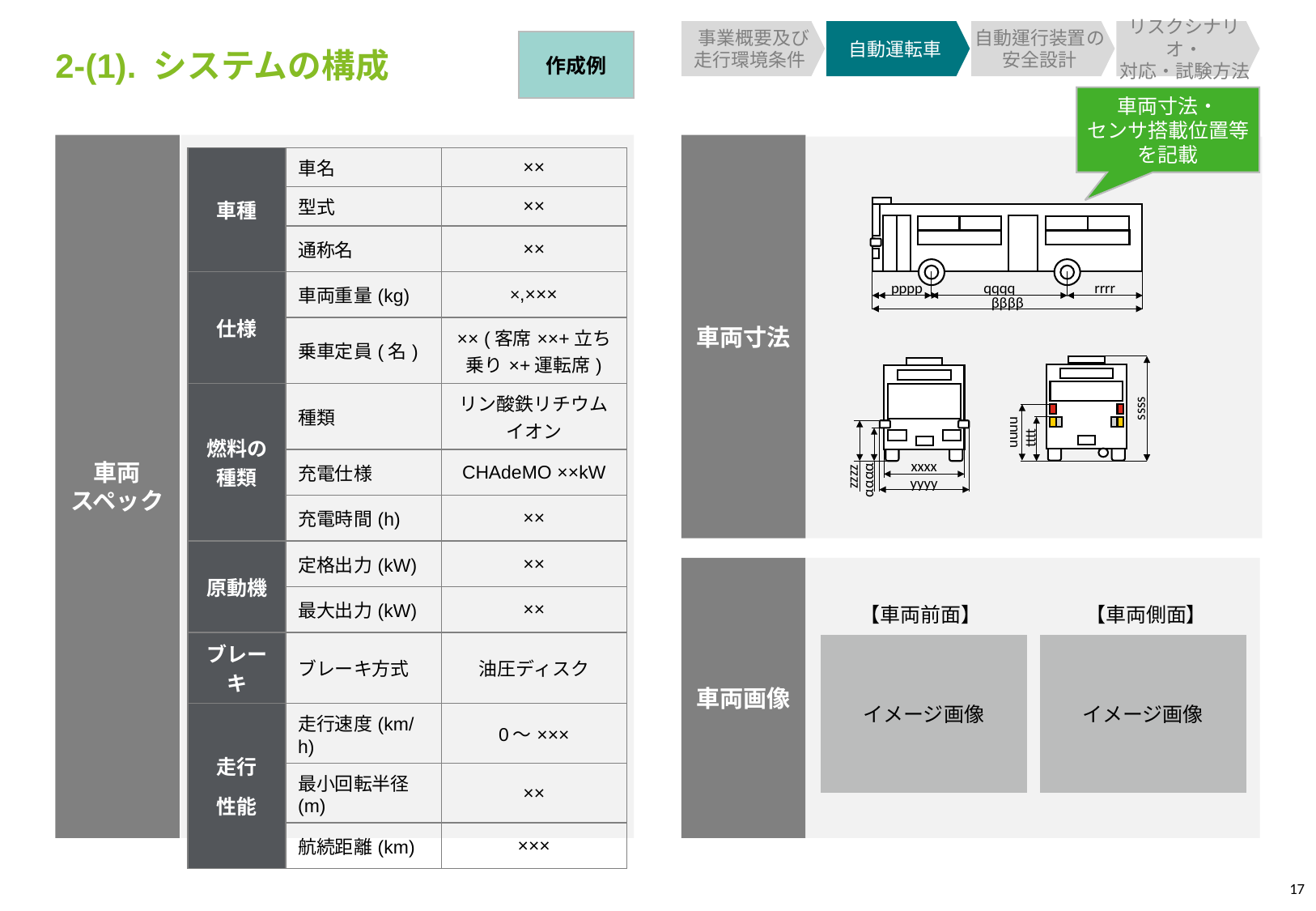

事業概要及び
走行環境条件
自動運転車
自動運行装置の安全設計
リスクシナリオ・
対応・試験方法
作成例
2-(1). システムの構成
車両寸法・
センサ搭載位置等を記載

車両
スペック
車両寸法

| 車種 | 車名 | ×× |
| --- | --- | --- |
|  | 型式 | ×× |
|  | 通称名 | ×× |
| 仕様 | 車両重量(kg) | ×,××× |
|  | 乗車定員(名) | ×× (客席××+立ち乗り×+運転席) |
| 燃料の種類 | 種類 | リン酸鉄リチウムイオン |
|  | 充電仕様 | CHAdeMO ××kW |
|  | 充電時間(h) | ×× |
| 原動機 | 定格出力(kW) | ×× |
|  | 最大出力(kW) | ×× |
| ブレーキ | ブレーキ方式 | 油圧ディスク |
| 走行 性能 | 走行速度(km/h) | 0～××× |
|  | 最小回転半径(m) | ×× |
|  | 航続距離(km) | ××× |

pppp
qqqq
rrrr
ββββ

ssss

uuuu
tttt

xxxx
zzzz
αααα
yyyy
車両画像

【車両前面】
【車両側面】
イメージ画像
イメージ画像
17